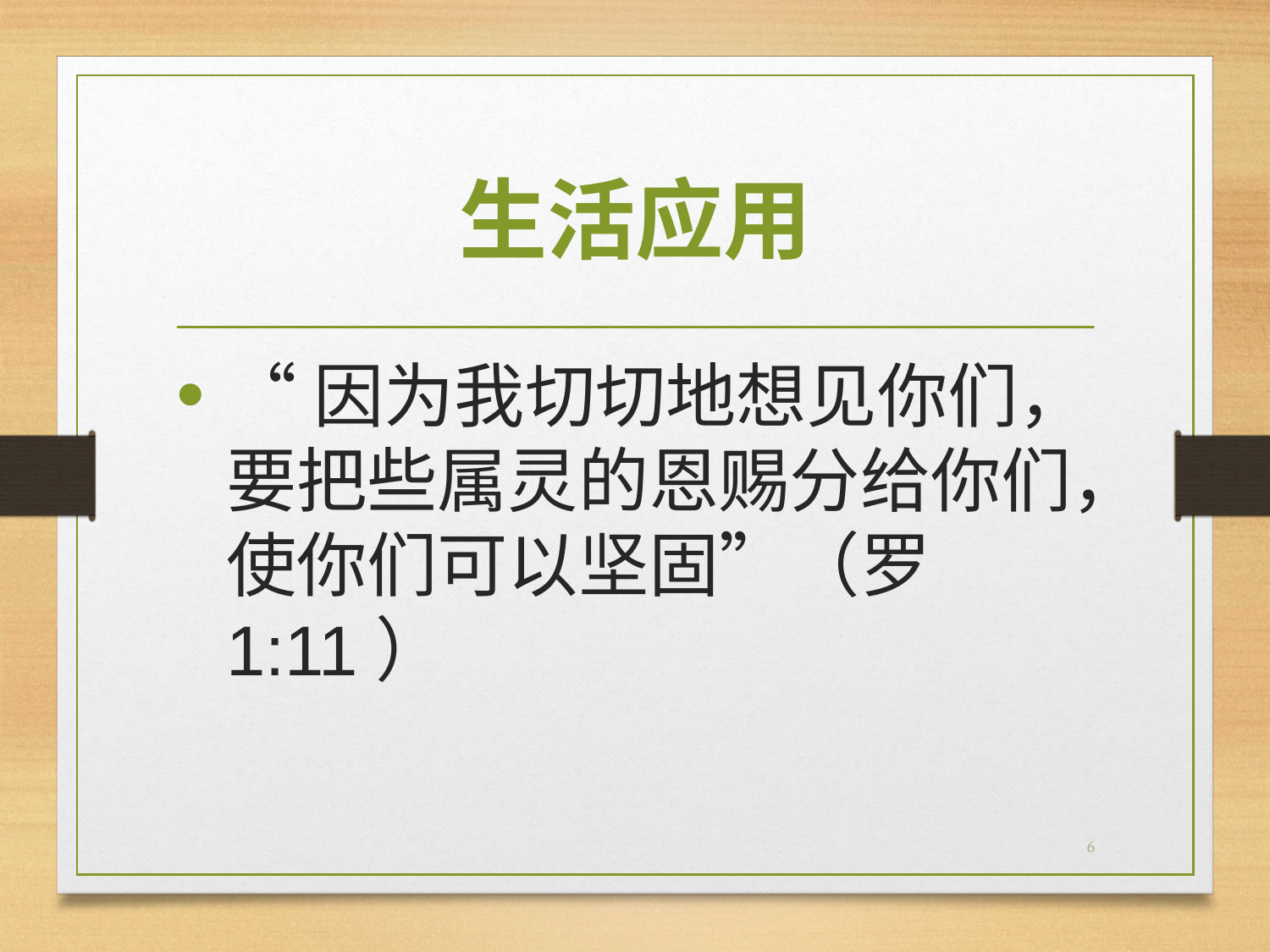

# 生活应用
“因为我切切地想见你们，要把些属灵的恩赐分给你们，使你们可以坚固”（罗1:11）
6